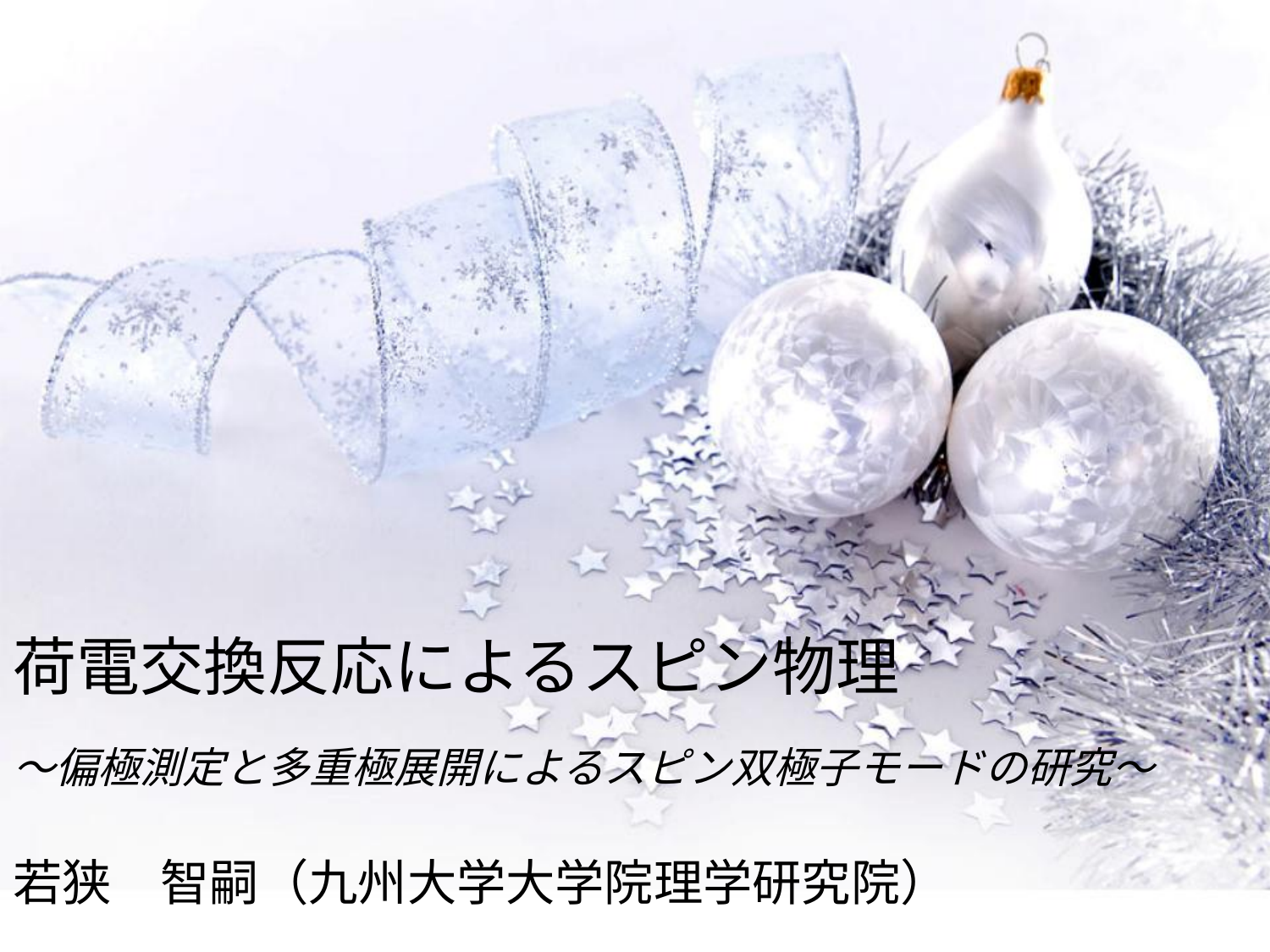

# 荷電交換反応によるスピン物理 　 ～偏極測定と多重極展開によるスピン双極子モードの研究～
若狭　智嗣（九州大学大学院理学研究院）